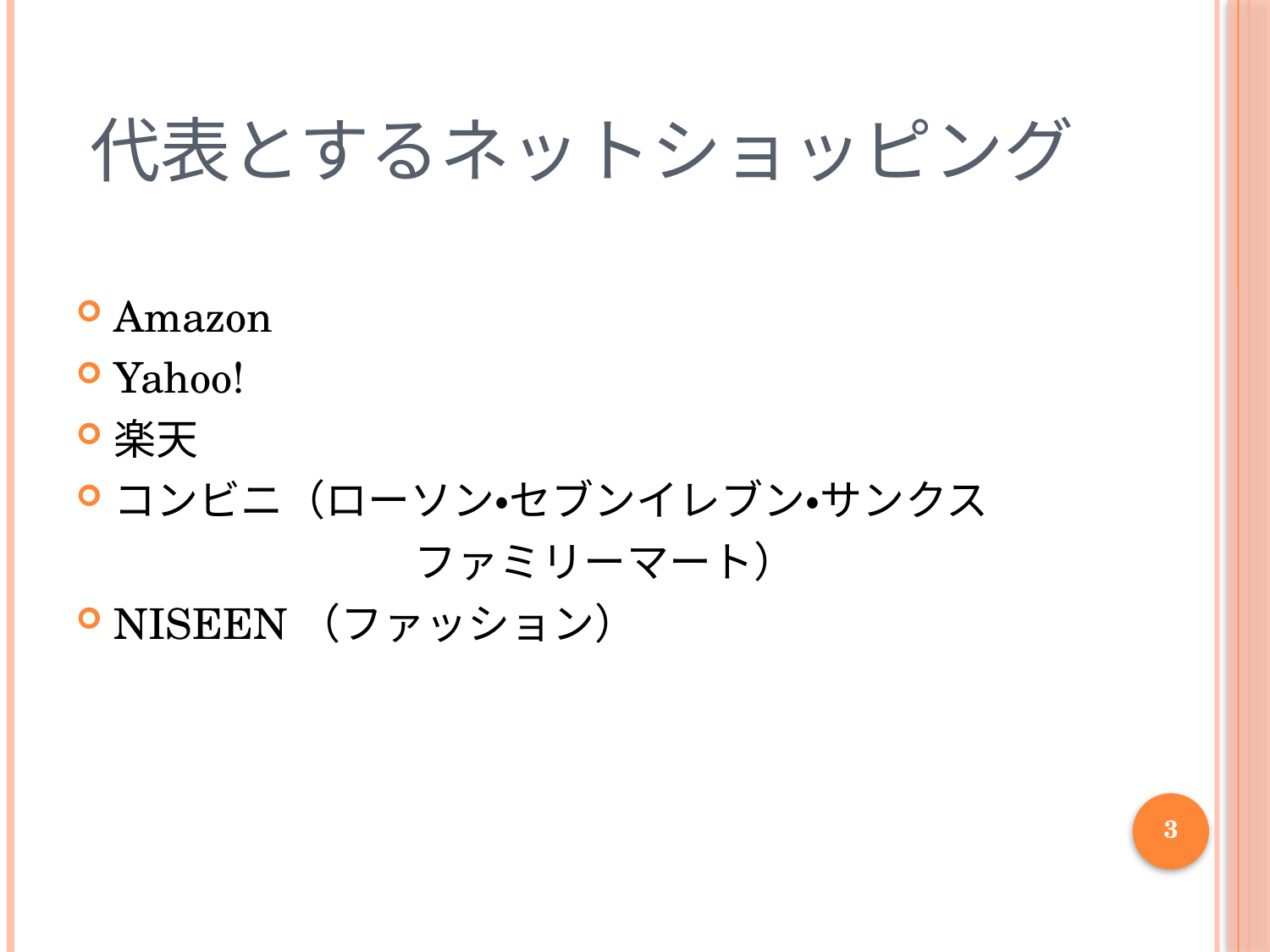

# 代表とするネットショッピング

Amazon
Yahoo!
楽天
コンビニ（ローソン・セブンイレブン・サンクス
　　　　　　　　ファミリーマート）
NISEEN（ファッション）

3